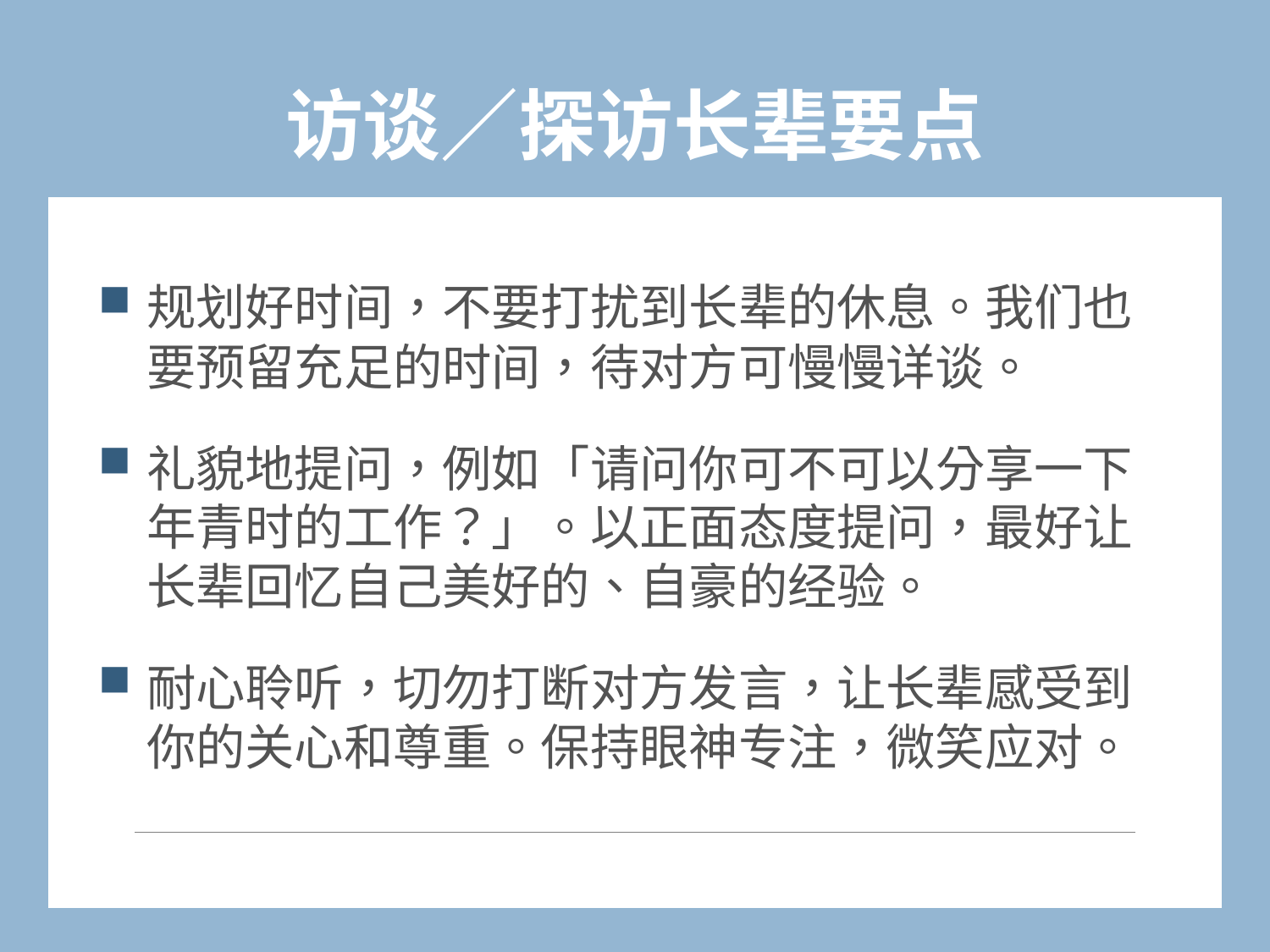

访谈／探访长辈要点
规划好时间，不要打扰到长辈的休息。我们也要预留充足的时间，待对方可慢慢详谈。
礼貌地提问，例如「请问你可不可以分享一下年青时的工作？」。以正面态度提问，最好让长辈回忆自己美好的、自豪的经验。
耐心聆听，切勿打断对方发言，让长辈感受到你的关心和尊重。保持眼神专注，微笑应对。